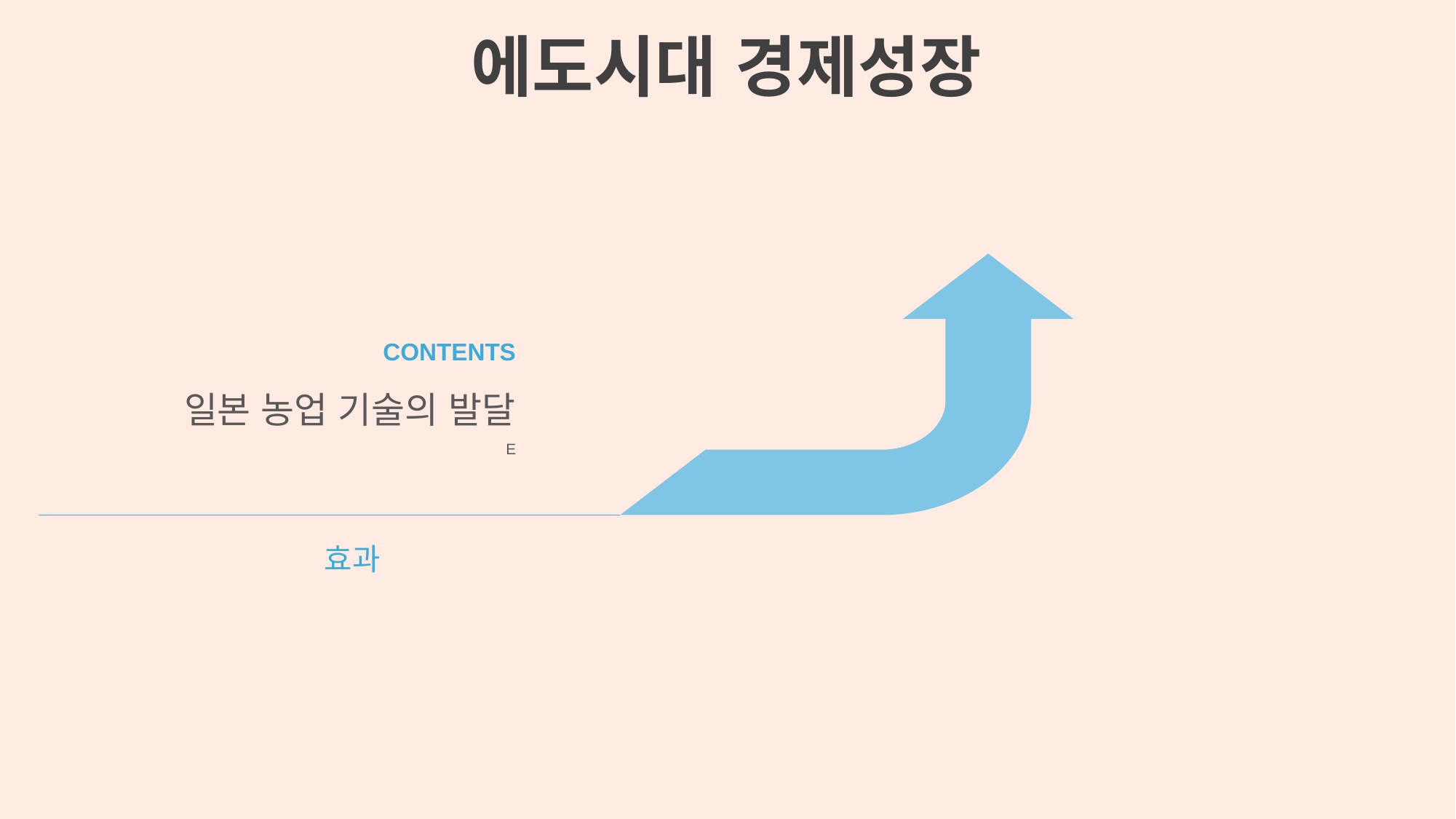

에도시대 경제성장

CONTENTS
일본 농업 기술의 발달
E
효과